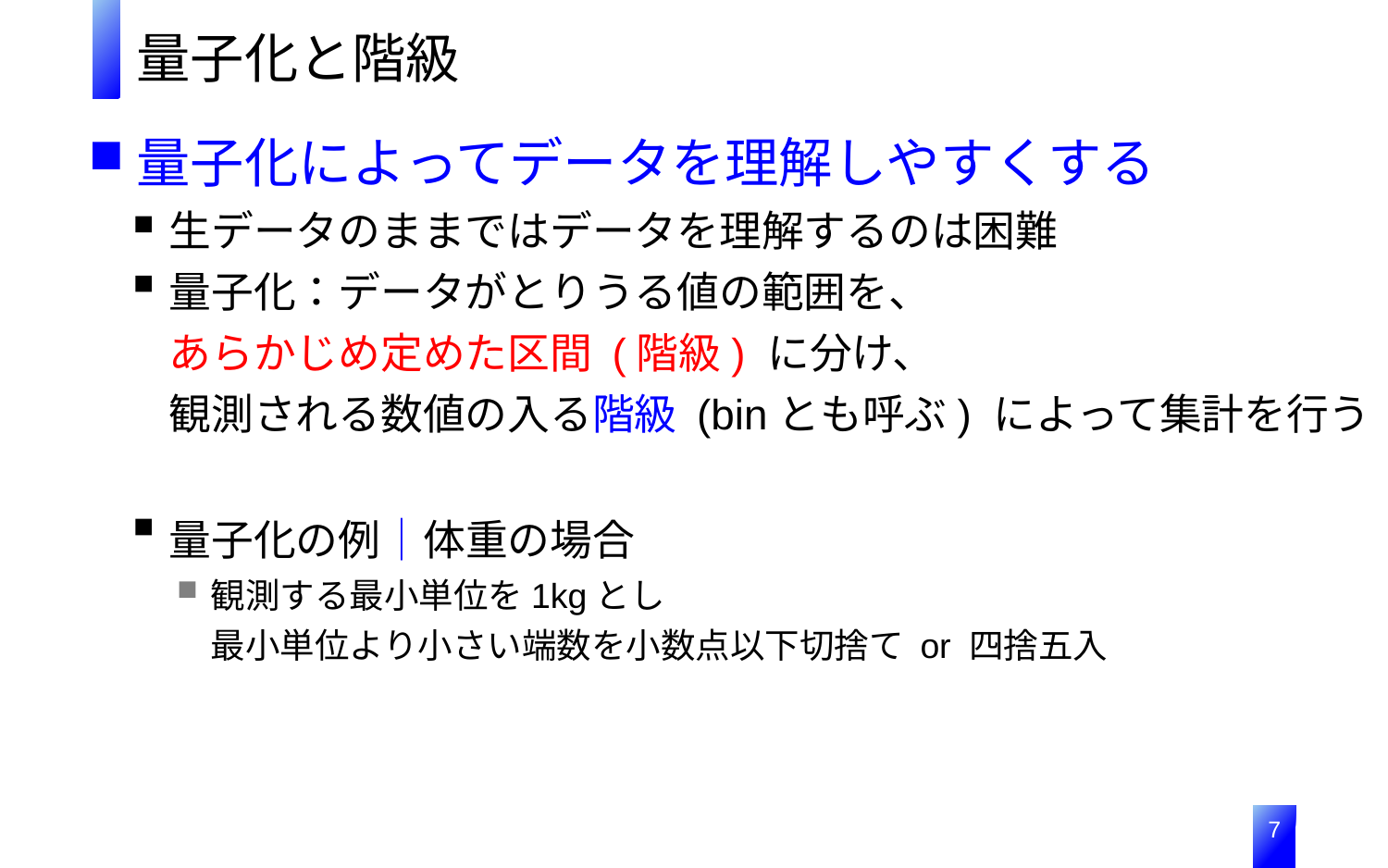

量子化と階級
量子化によってデータを理解しやすくする

生データのままではデータを理解するのは困難
量子化：データがとりうる値の範囲を、
あらかじめ定めた区間 (階級) に分け、
観測される数値の入る階級 (binとも呼ぶ) によって集計を行う

量子化の例｜体重の場合

観測する最小単位を1kgとし
最小単位より小さい端数を小数点以下切捨て or 四捨五入